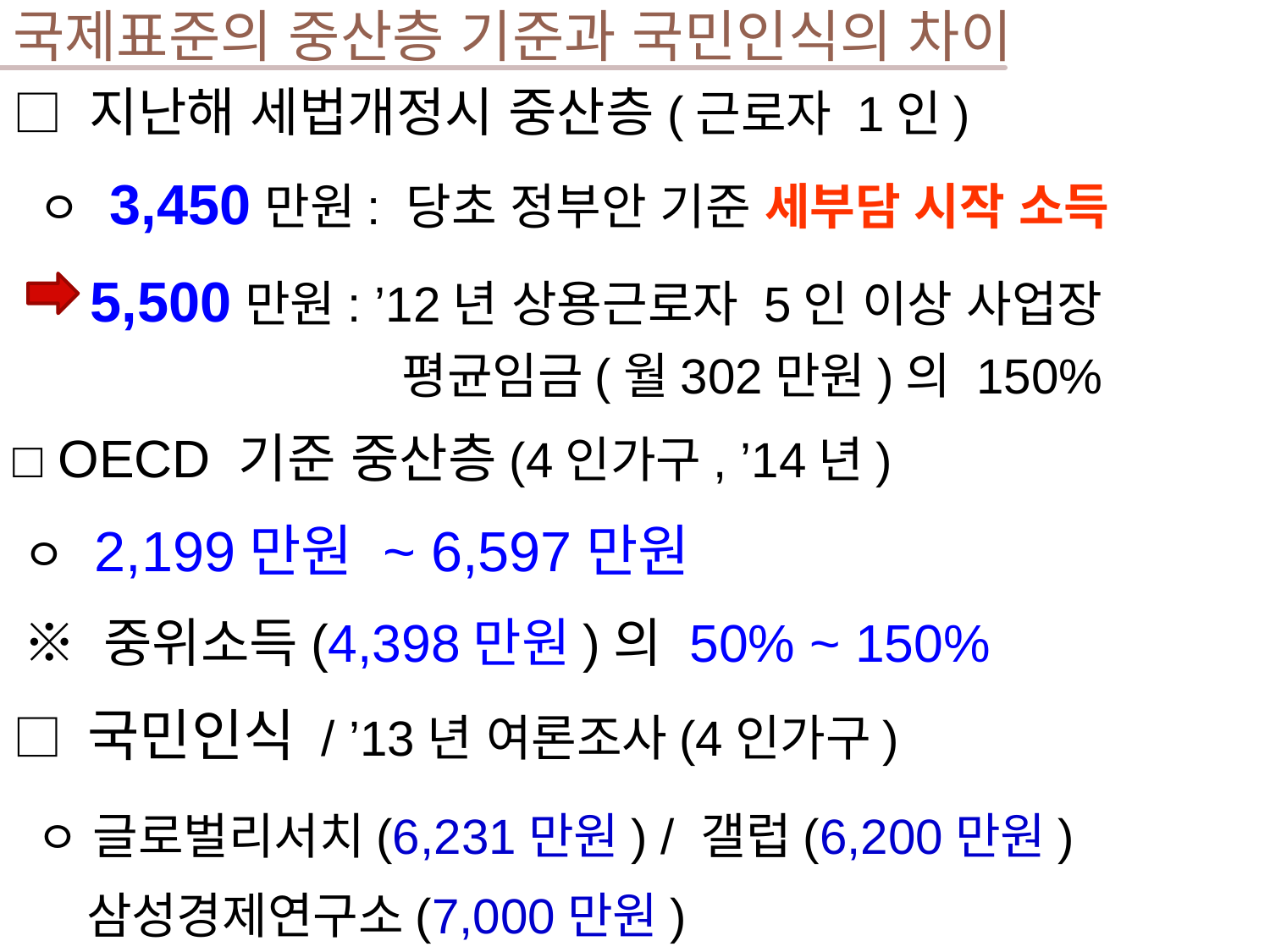

# 국제표준의 중산층 기준과 국민인식의 차이
□ 지난해 세법개정시 중산층(근로자 1인)
 ㅇ 3,450만원: 당초 정부안 기준 세부담 시작 소득
5,500만원: ’12년 상용근로자 5인 이상 사업장
평균임금(월302만원)의 150%
□ OECD 기준 중산층(4인가구, ’14년)
ㅇ 2,199만원 ~ 6,597만원
※ 중위소득(4,398만원)의 50% ~ 150%
□ 국민인식 / ’13년 여론조사(4인가구)
 ㅇ 글로벌리서치(6,231만원) / 갤럽(6,200만원)
삼성경제연구소(7,000만원)